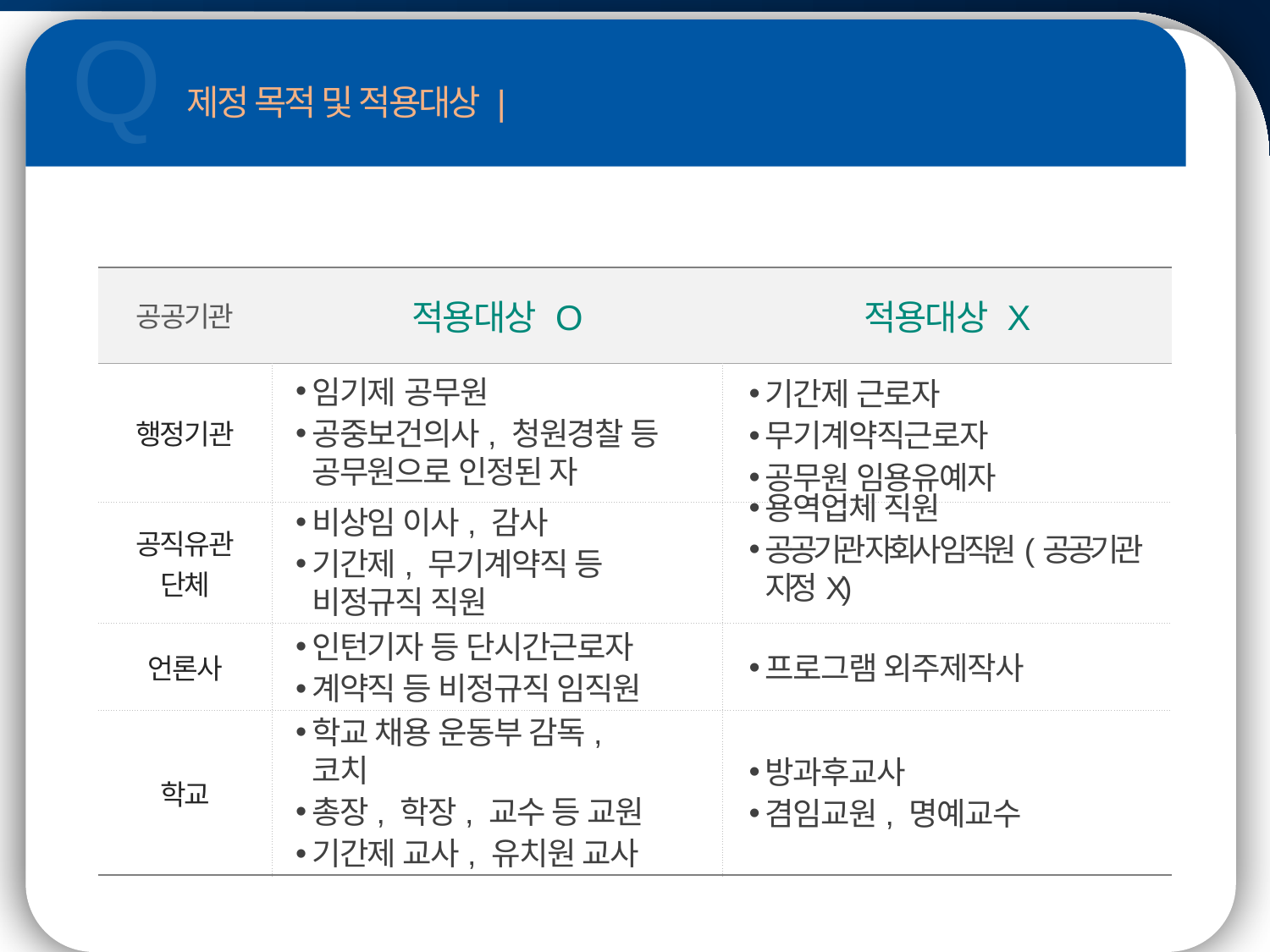

Q
제정 목적 및 적용대상 | 구체적 적용대상?

적용대상 | 공직자등, 공직자등의 배우자, 공무수행사인
공직자등

공무원,
공무원으로 인정된 자

공직유관단체,
공공기관 임직원

각급학교 교직원
학교법인 임직원

언론사 임직원

공직자등의
배우자
공무수행사인
| 공공기관 | 적용대상 O | 적용대상 X |
| --- | --- | --- |
| 행정기관 |  |  |
| 공직유관 단체 |  |  |
| 언론사 |  |  |
| 학교 |  |  |
임기제 공무원
공중보건의사, 청원경찰 등
공무원으로 인정된 자
기간제 근로자
무기계약직근로자
공무원 임용유예자

비상임 이사, 감사
기간제, 무기계약직 등
비정규직 직원
용역업체 직원
공공기관 자회사 임직원(공공기관 지정X)
인턴기자 등 단시간근로자
계약직 등 비정규직 임직원
프로그램 외주제작사
학교 채용 운동부 감독, 코치
총장, 학장, 교수 등 교원
기간제 교사, 유치원 교사
방과후교사
겸임교원, 명예교수